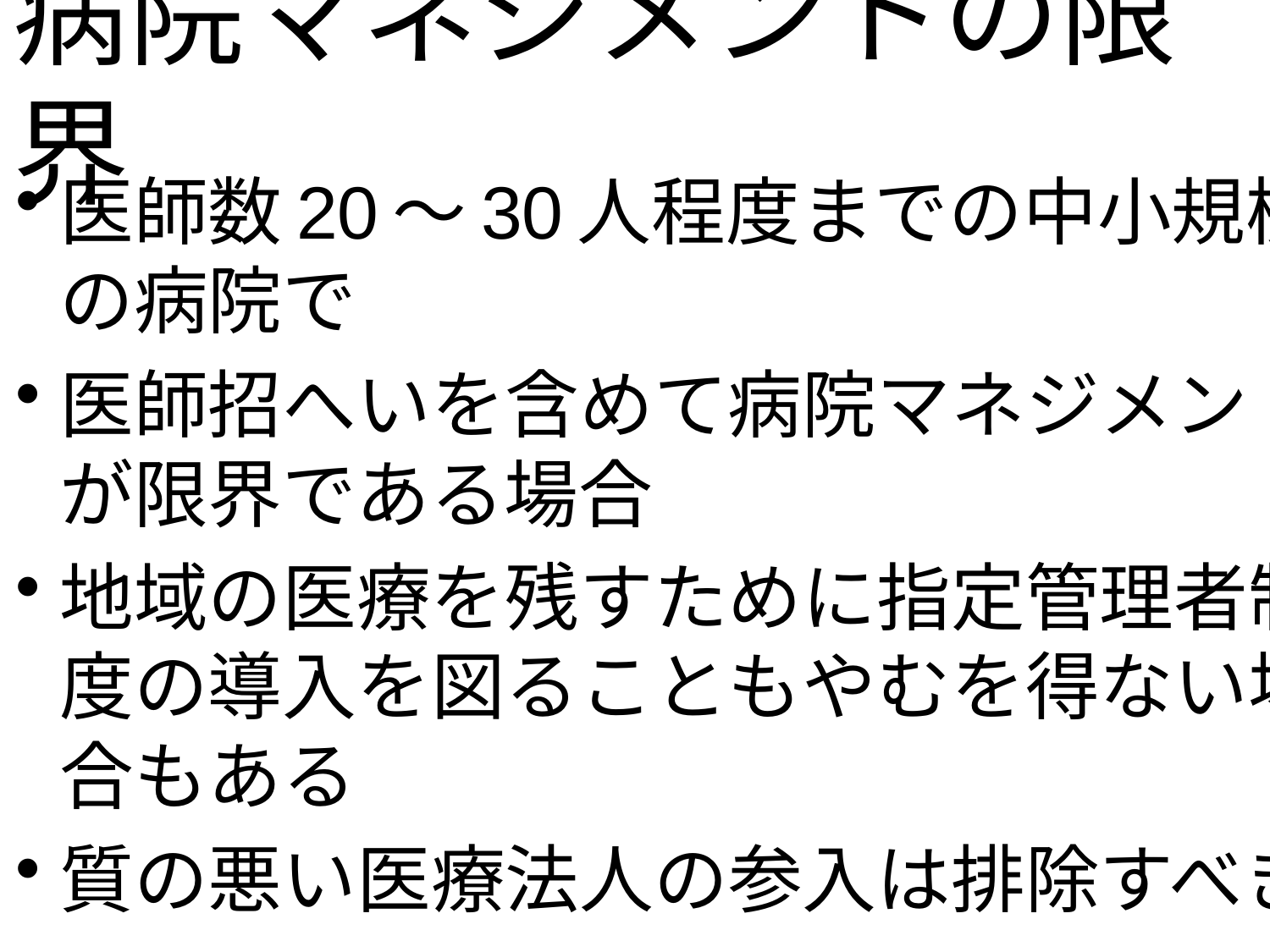

# 病院マネジメントの限界
医師数20〜30人程度までの中小規模の病院で
医師招へいを含めて病院マネジメントが限界である場合
地域の医療を残すために指定管理者制度の導入を図ることもやむを得ない場合もある
質の悪い医療法人の参入は排除すべき